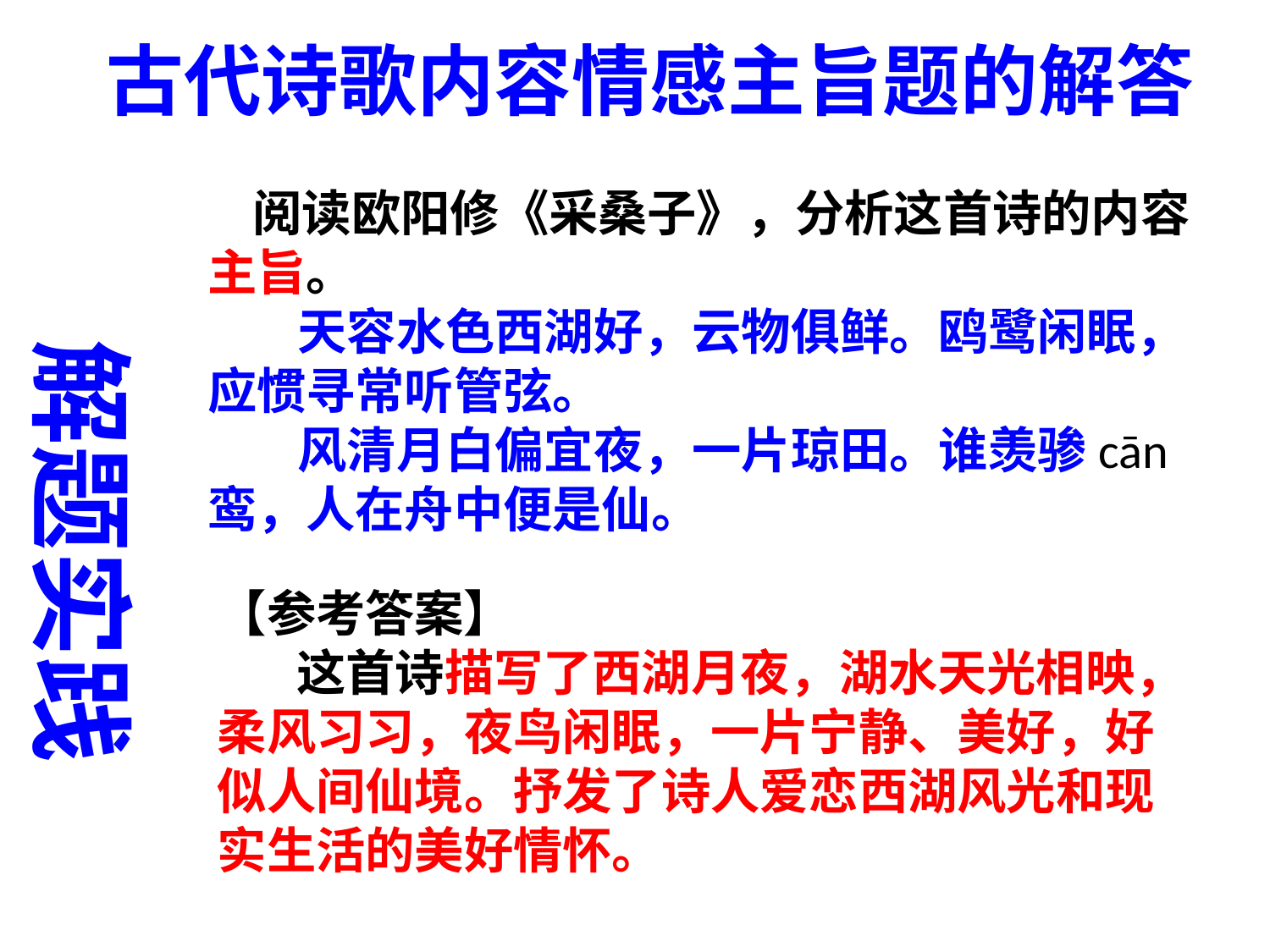

古代诗歌内容情感主旨题的解答
   阅读欧阳修《采桑子》，分析这首诗的内容主旨。
       天容水色西湖好，云物俱鲜。鸥鹭闲眠，应惯寻常听管弦。
       风清月白偏宜夜，一片琼田。谁羡骖cān鸾，人在舟中便是仙。
解题实践
【参考答案】
      这首诗描写了西湖月夜，湖水天光相映，柔风习习，夜鸟闲眠，一片宁静、美好，好似人间仙境。抒发了诗人爱恋西湖风光和现实生活的美好情怀。